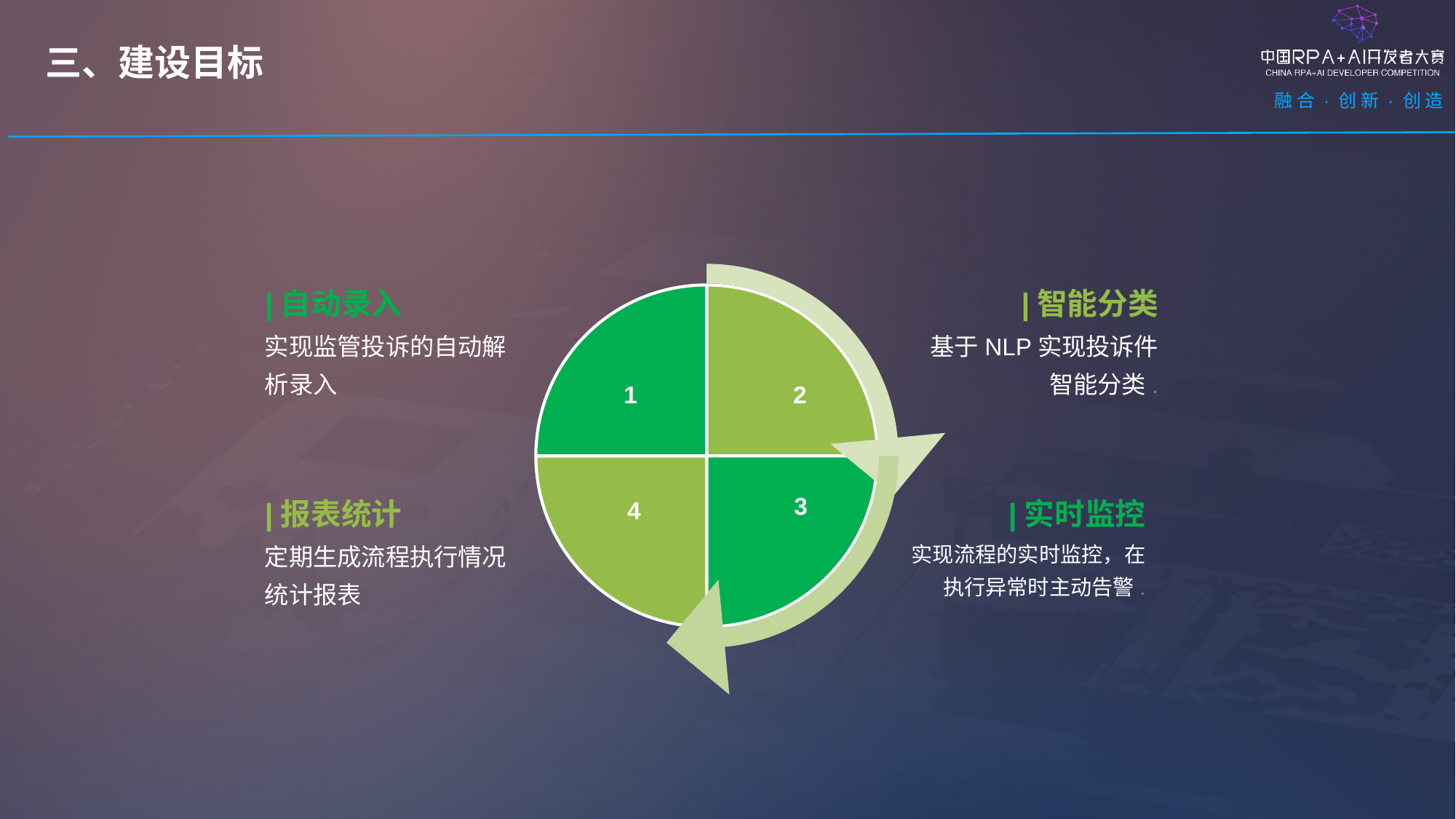

三、建设目标

|自动录入
|智能分类

实现监管投诉的自动解析录入
基于NLP实现投诉件智能分类.
1
2
3
|报表统计
4
|实时监控
定期生成流程执行情况统计报表
实现流程的实时监控，在执行异常时主动告警.